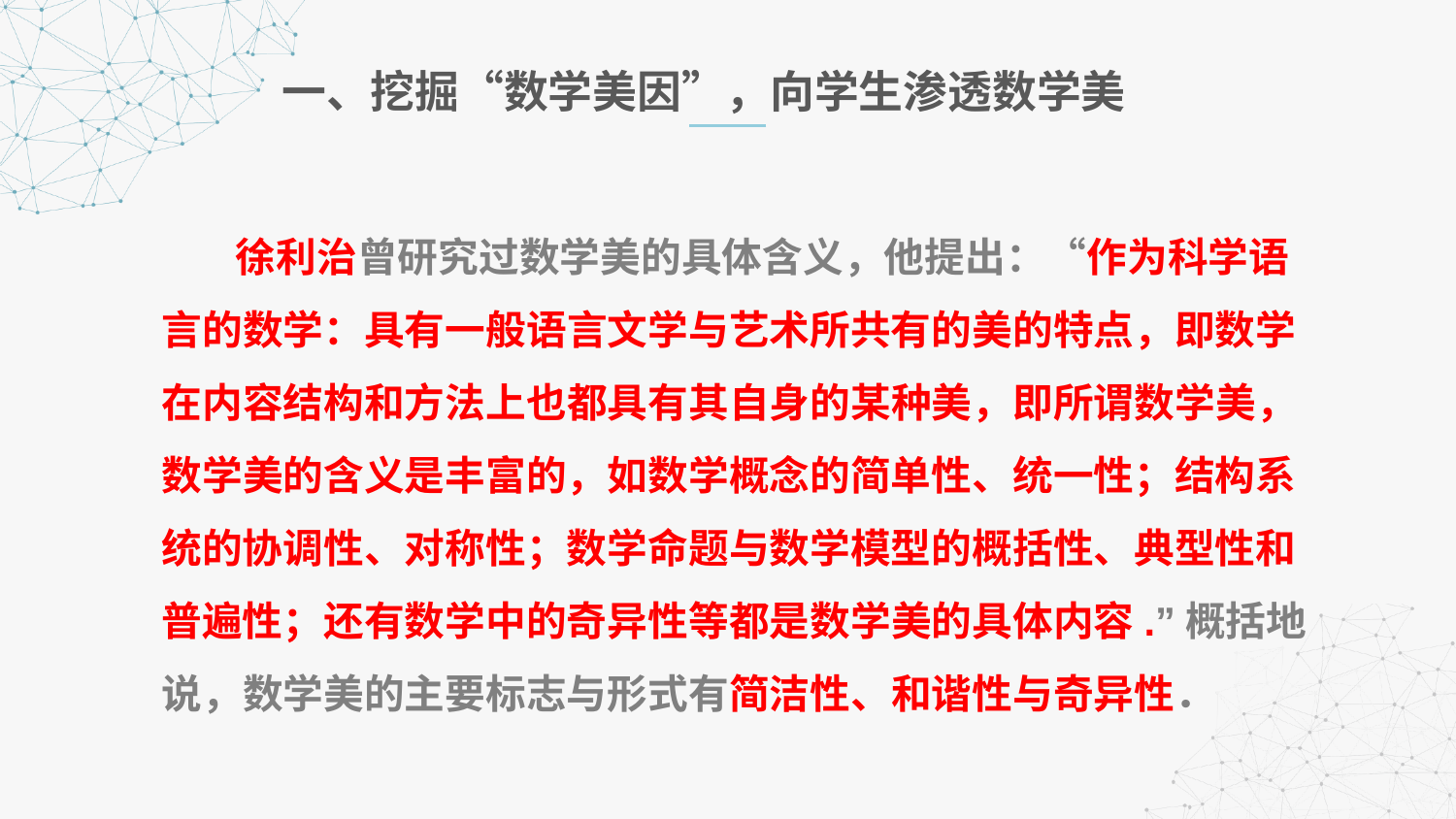

一、挖掘“数学美因”，向学生渗透数学美

       徐利治曾研究过数学美的具体含义，他提出：“作为科学语言的数学：具有一般语言文学与艺术所共有的美的特点，即数学在内容结构和方法上也都具有其自身的某种美，即所谓数学美，数学美的含义是丰富的，如数学概念的简单性、统一性；结构系统的协调性、对称性；数学命题与数学模型的概括性、典型性和普遍性；还有数学中的奇异性等都是数学美的具体内容.”概括地说，数学美的主要标志与形式有简洁性、和谐性与奇异性．